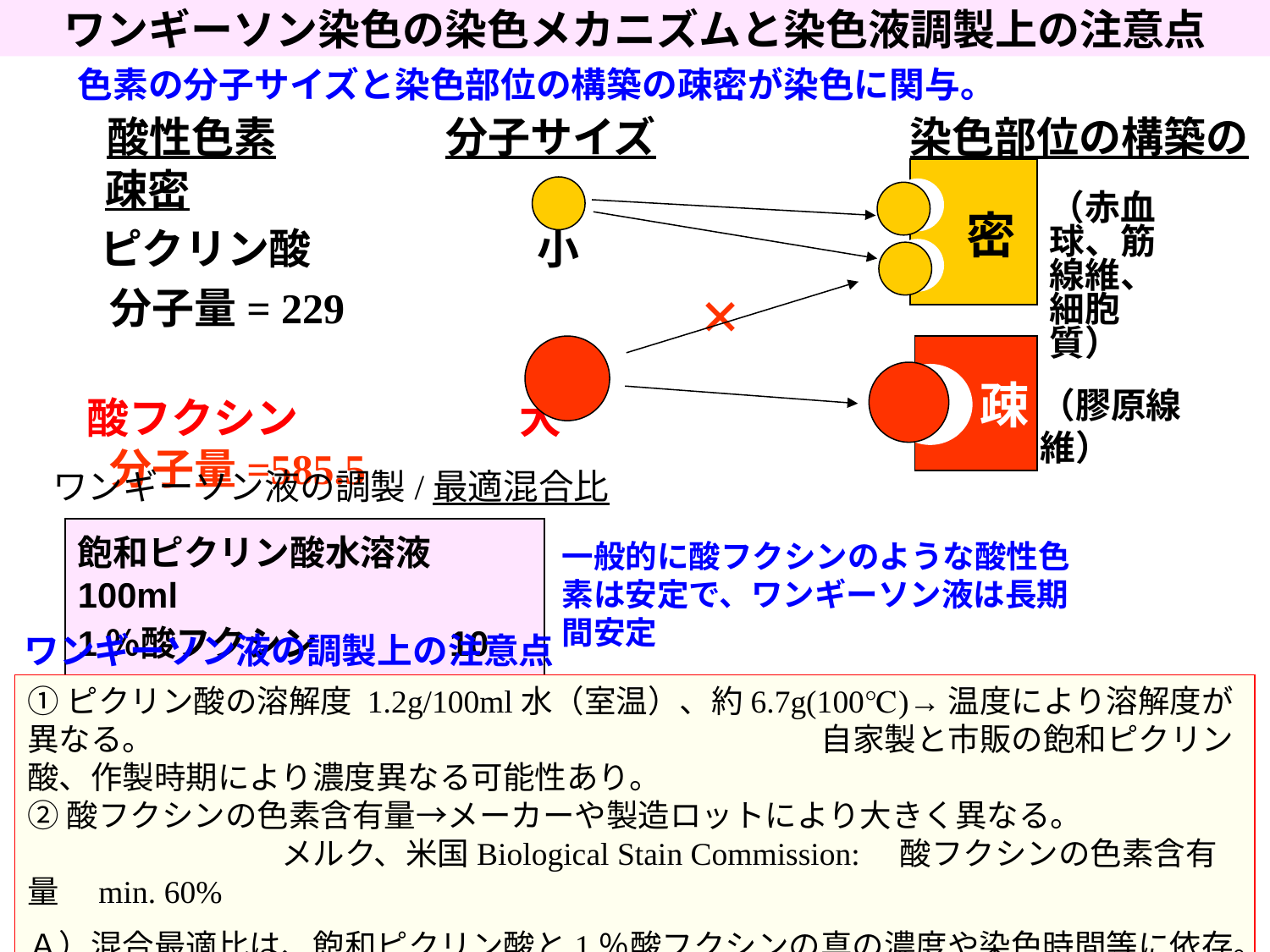

ワンギーソン染色の染色メカニズムと染色液調製上の注意点
色素の分子サイズと染色部位の構築の疎密が染色に関与。
　酸性色素　　　　分子サイズ　　　　　　染色部位の構築の疎密
　ピクリン酸　　　　　　小
　 分子量= 229

  酸フクシン　　　　　 大
　 分子量=585.5

（赤血球、筋線維、細胞質）

密

×

疎
（膠原線維）

ワンギーソン液の調製/最適混合比
| 飽和ピクリン酸水溶液　100ml 1％酸フクシン　　　 10～15ml |
| --- |
一般的に酸フクシンのような酸性色素は安定で、ワンギーソン液は長期間安定
ワンギーソン液の調製上の注意点
①ピクリン酸の溶解度 1.2g/100ml水（室温）、約6.7g(100℃)→温度により溶解度が異なる。　　　　　　　　　　　　	　　　　　自家製と市販の飽和ピクリン酸、作製時期により濃度異なる可能性あり。
②酸フクシンの色素含有量→メーカーや製造ロットにより大きく異なる。　　　　　　　　　　　	メルク、米国Biological Stain Commission:　酸フクシンの色素含有量　min. 60%
Ａ）混合最適比は、飽和ピクリン酸と1％酸フクシンの真の濃度や染色時間等に依存。　　　Ｂ）メーカーやロットが異なる場合→飽和ピクリン酸/１％酸フクシン最適混合比　要再検討